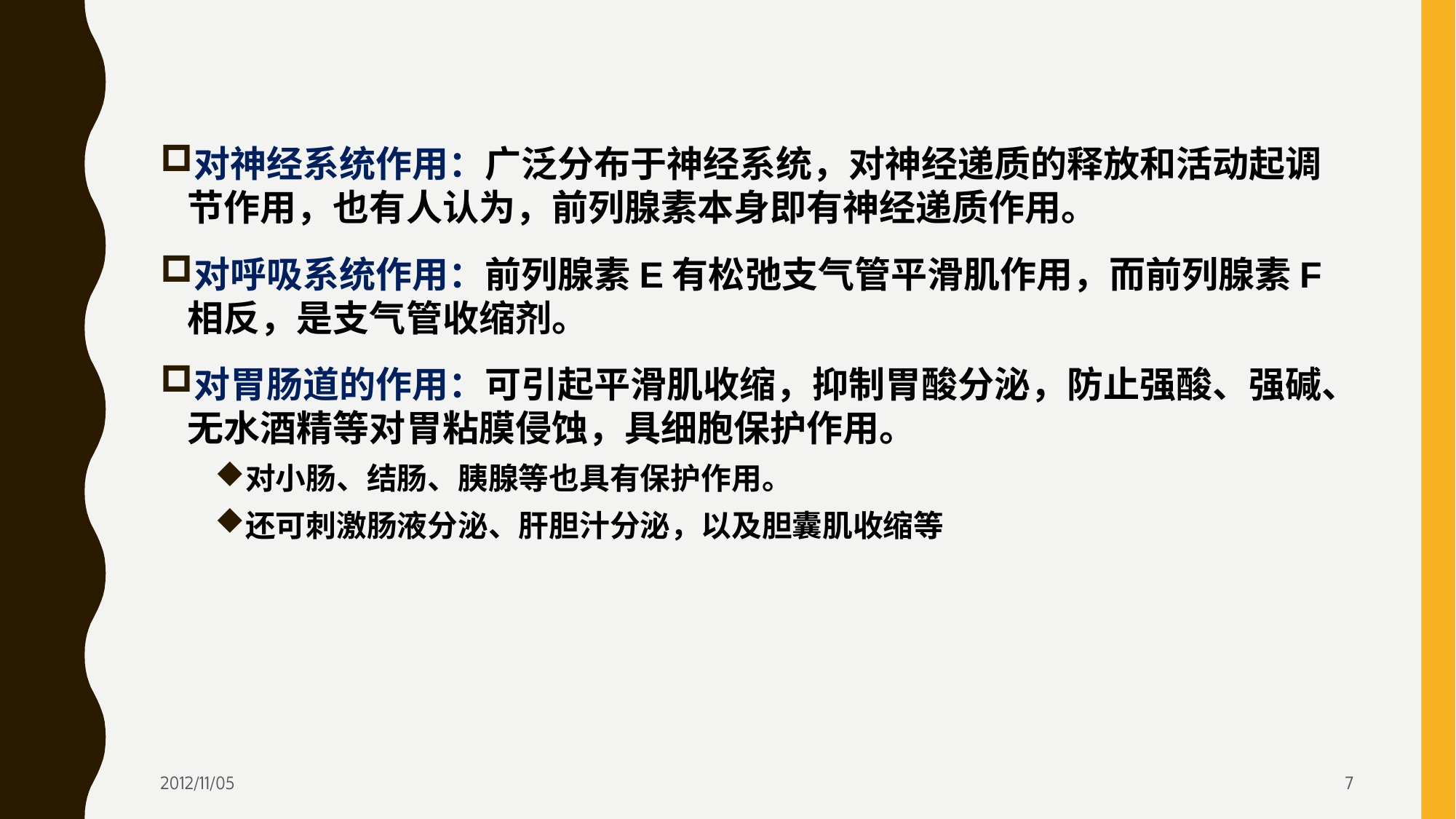

对神经系统作用：广泛分布于神经系统，对神经递质的释放和活动起调节作用，也有人认为，前列腺素本身即有神经递质作用。
对呼吸系统作用：前列腺素E有松弛支气管平滑肌作用，而前列腺素F相反，是支气管收缩剂。
对胃肠道的作用：可引起平滑肌收缩，抑制胃酸分泌，防止强酸、强碱、无水酒精等对胃粘膜侵蚀，具细胞保护作用。
对小肠、结肠、胰腺等也具有保护作用。
还可刺激肠液分泌、肝胆汁分泌，以及胆囊肌收缩等
2012/11/05
7